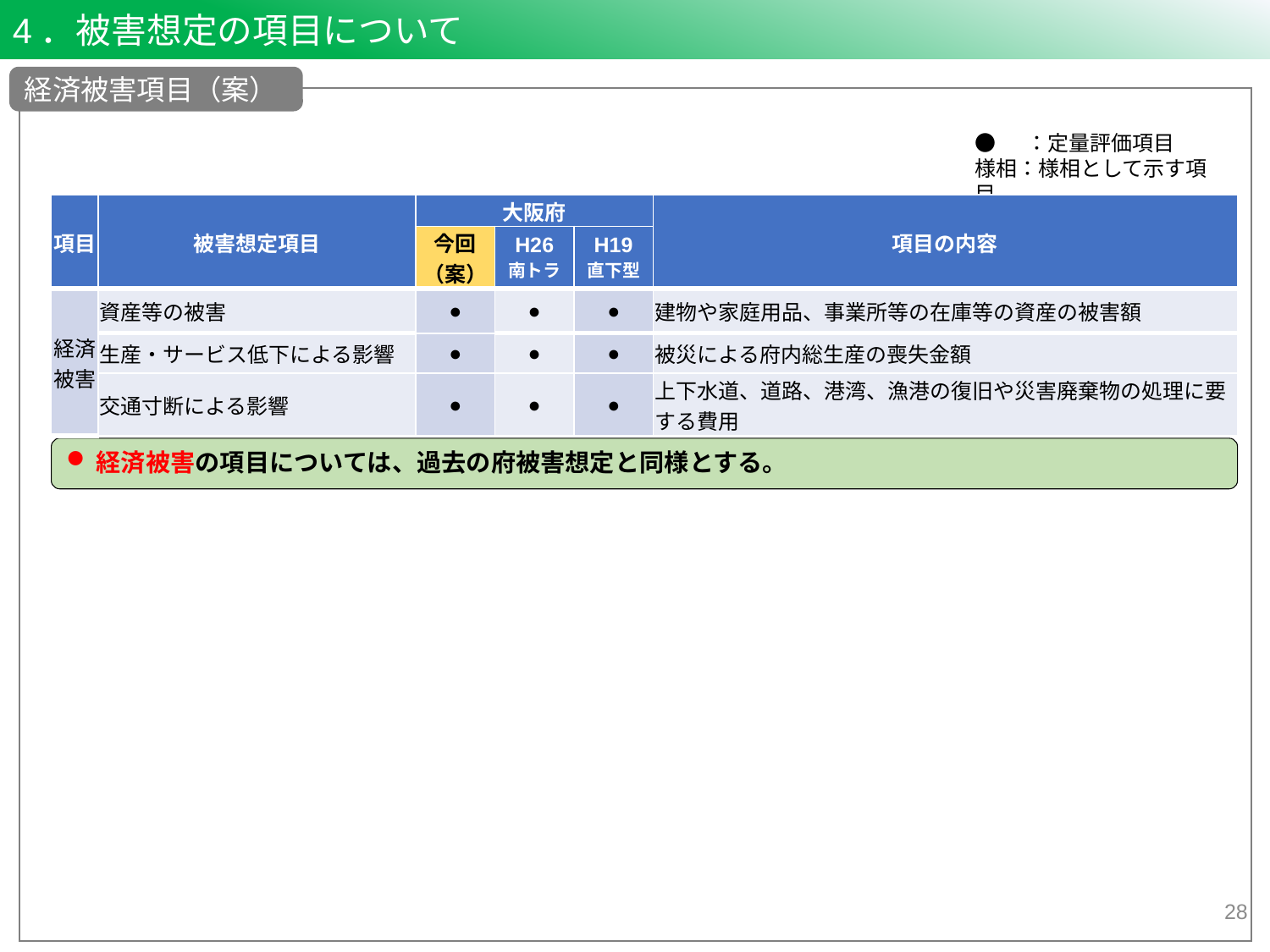

4．被害想定の項目について
経済被害項目（案）

●　 ：定量評価項目
様相：様相として示す項目
| 項目 | 被害想定項目 | 大阪府 |  |  | 項目の内容 |
| --- | --- | --- | --- | --- | --- |
|  |  | 今回 （案） | H26 南トラ | H19 直下型 |  |
| 複合災害 | 時間差での地震の発生 | ● | 様相 | ー | 南海トラフの半割れによる人的・物的な被害を定量評価 （1回目と２回目の間隔や規模等については今後検討） |
|  | 複合災害（高潮・河川氾濫） | 様相 | 様相 | ー | 堤防等の機能が損なわれ、地盤の緩みによる土砂災害のリスクが増した状況で発生する被害について記載 |
|  | 複合災害（感染症拡大） | 様相 | ー | ー | 地震後の衛生環境が悪化した状況における、感染症や食中毒等の蔓延や感染防止による復旧活動への影響等を記載 |
| 項目 | 被害想定項目 | 大阪府 |  |  | 項目の内容 |
| --- | --- | --- | --- | --- | --- |
|  |  | 今回 （案） | H26 南トラ | H19 直下型 |  |
| 経済被害 | 資産等の被害 | ● | ● | ● | 建物や家庭用品、事業所等の在庫等の資産の被害額 |
|  | 生産・サービス低下による影響 | ● | ● | ● | 被災による府内総生産の喪失金額 |
|  | 交通寸断による影響 | ● | ● | ● | 上下水道、道路、港湾、漁港の復旧や災害廃棄物の処理に要する費用 |
経済被害の項目については、過去の府被害想定と同様とする。
28